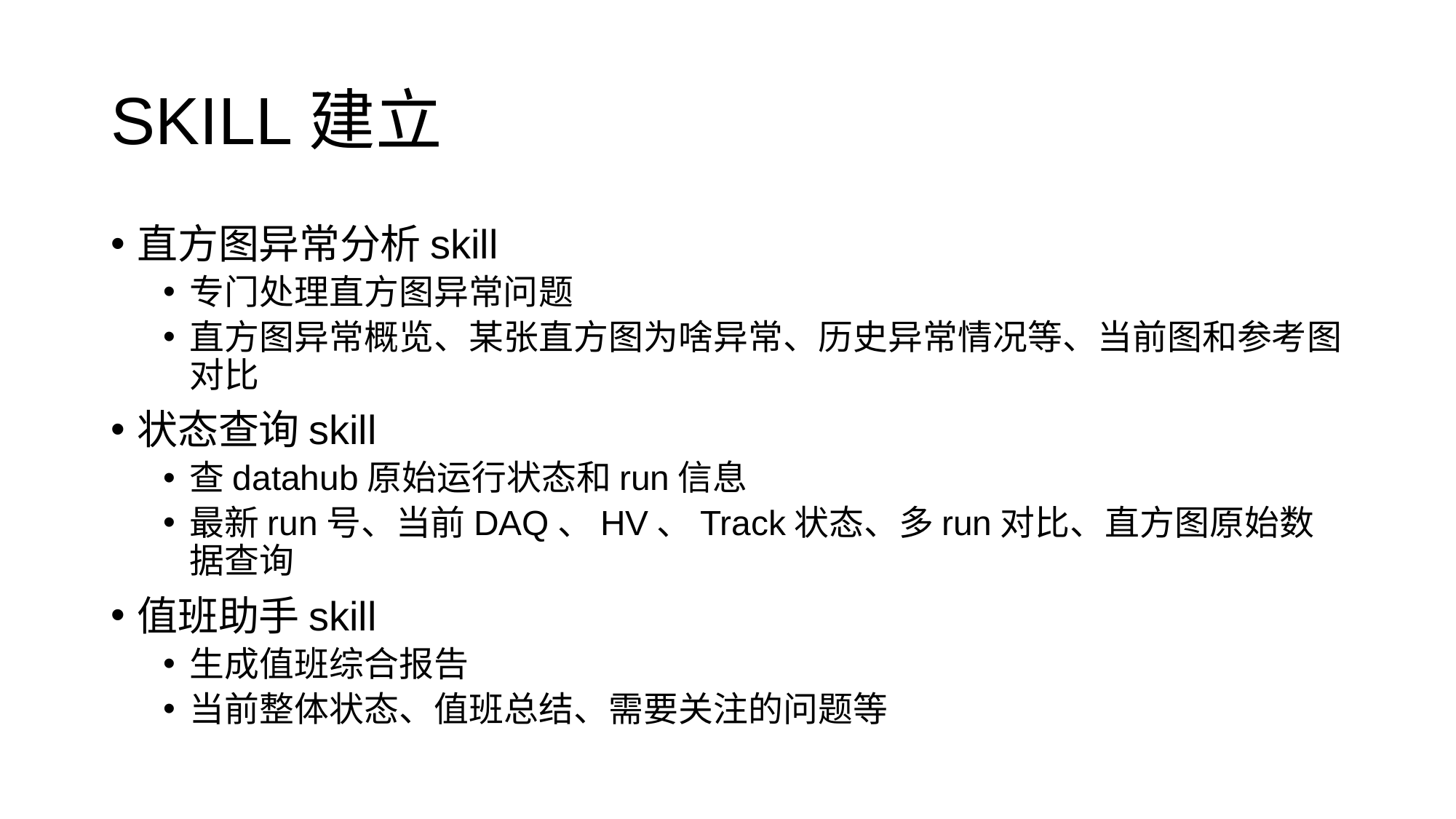

# SKILL建立
直方图异常分析skill
专门处理直方图异常问题
直方图异常概览、某张直方图为啥异常、历史异常情况等、当前图和参考图对比
状态查询skill
查datahub原始运行状态和run信息
最新run号、当前DAQ、HV、Track状态、多run对比、直方图原始数据查询
值班助手skill
生成值班综合报告
当前整体状态、值班总结、需要关注的问题等